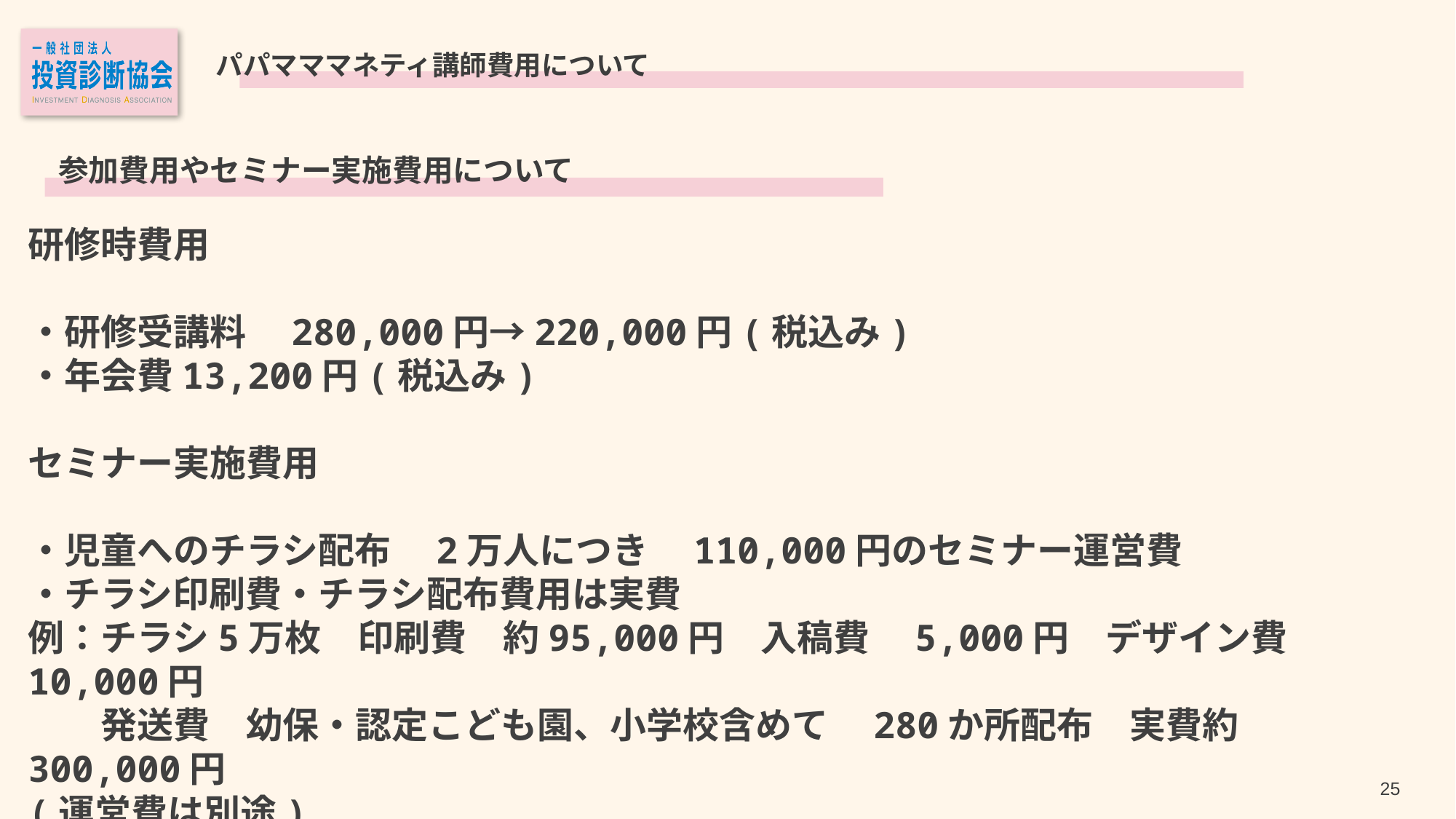

パパマママネティ講師費用について

参加費用やセミナー実施費用について

研修時費用

・研修受講料　280,000円→220,000円(税込み)
・年会費13,200円(税込み)

セミナー実施費用

・児童へのチラシ配布　2万人につき　110,000円のセミナー運営費
・チラシ印刷費・チラシ配布費用は実費
例：チラシ5万枚　印刷費　約95,000円　入稿費　5,000円　デザイン費　10,000円
　　発送費　幼保・認定こども園、小学校含めて　280か所配布　実費約300,000円
(運営費は別途)
全て学校長や園長に「配ってあげたい」と思って頂けるようにキレイに可愛く梱包
25